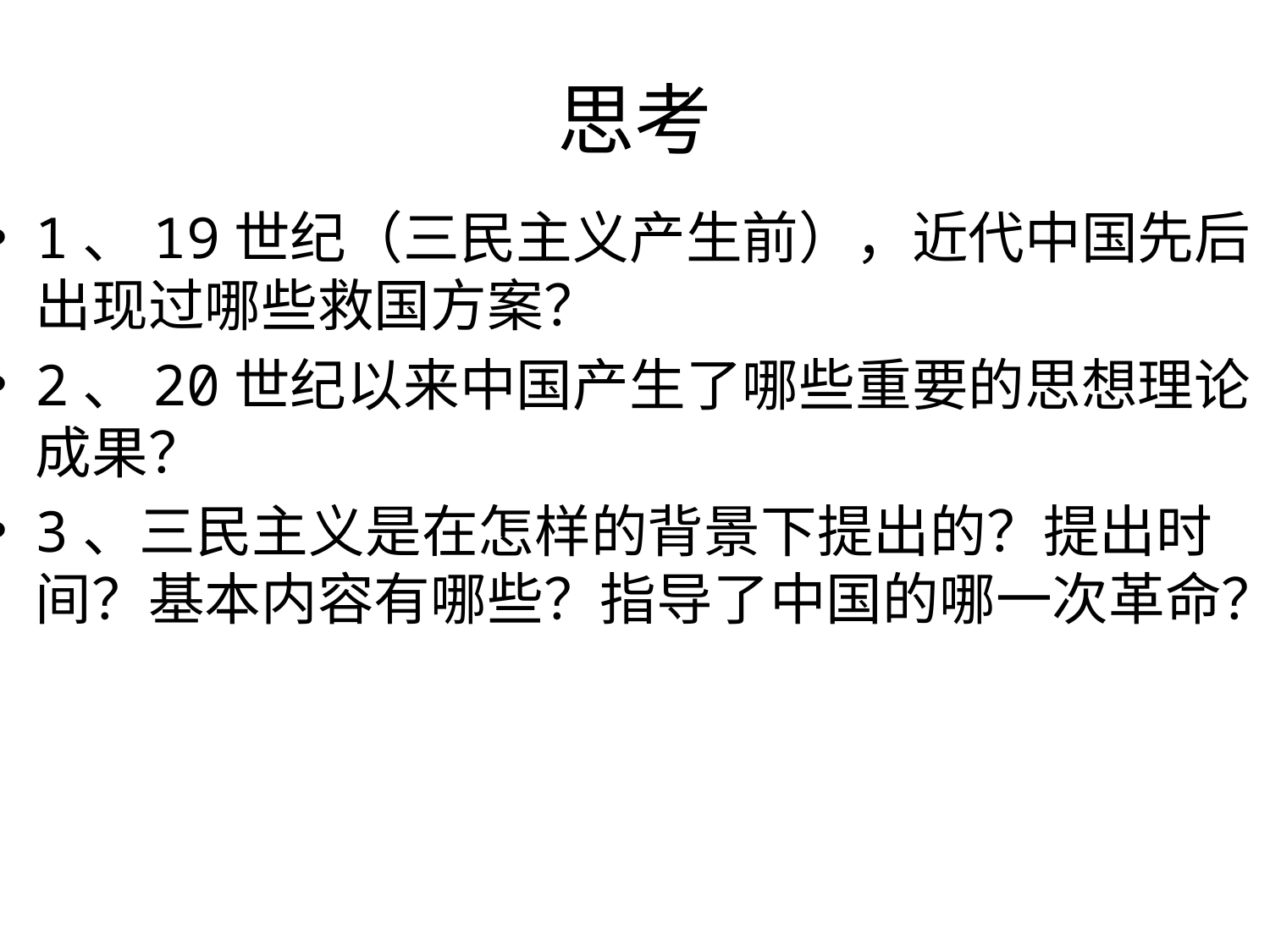

# 思考
1、19世纪（三民主义产生前），近代中国先后出现过哪些救国方案？
2、20世纪以来中国产生了哪些重要的思想理论成果？
3、三民主义是在怎样的背景下提出的？提出时间？基本内容有哪些？指导了中国的哪一次革命？